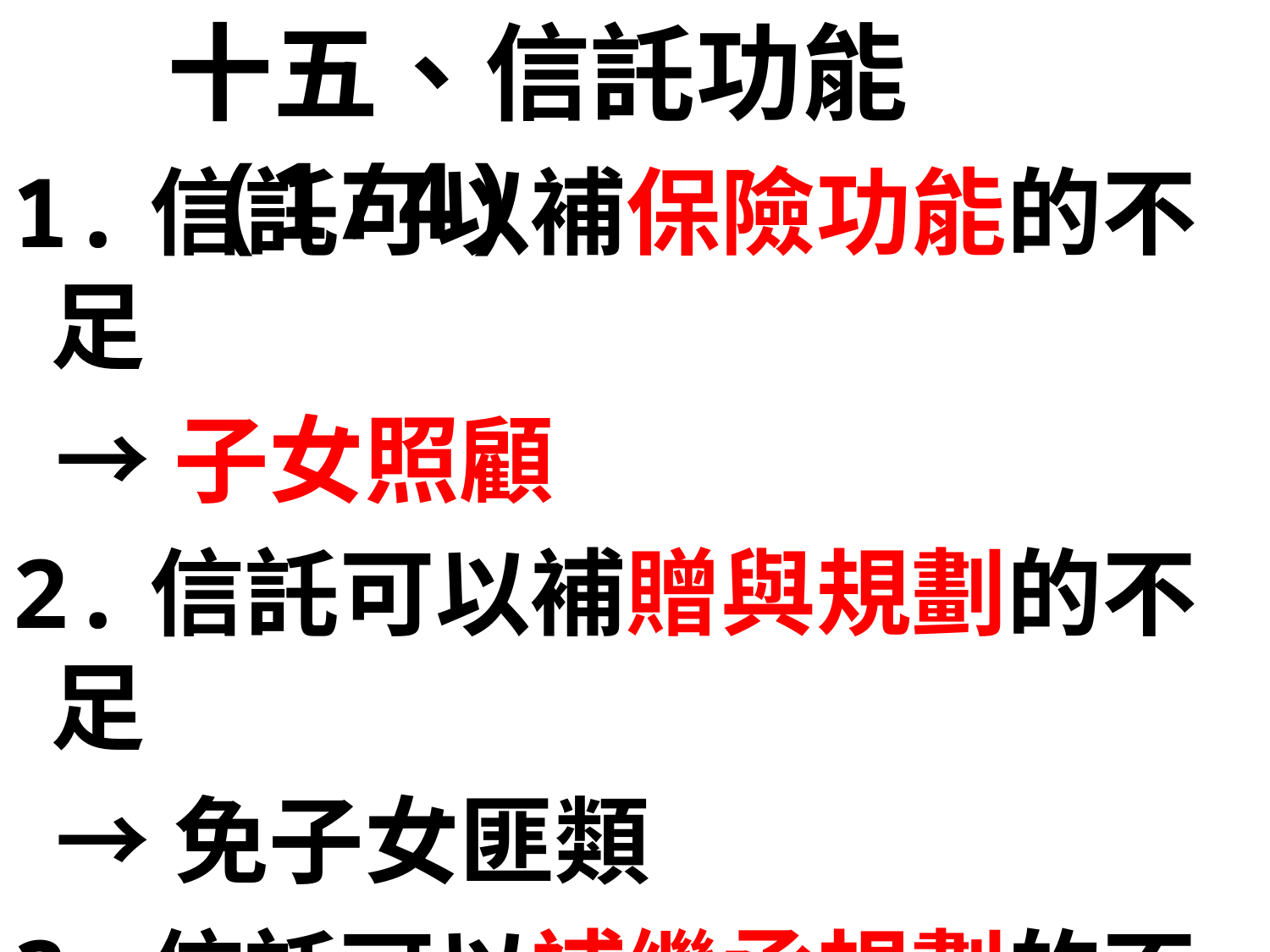

十五、信託功能(1/4)

1.信託可以補保險功能的不足
  →子女照顧
2.信託可以補贈與規劃的不足
  →免子女匪類
3.信託可以補繼承規劃的不足
  →免親人反目